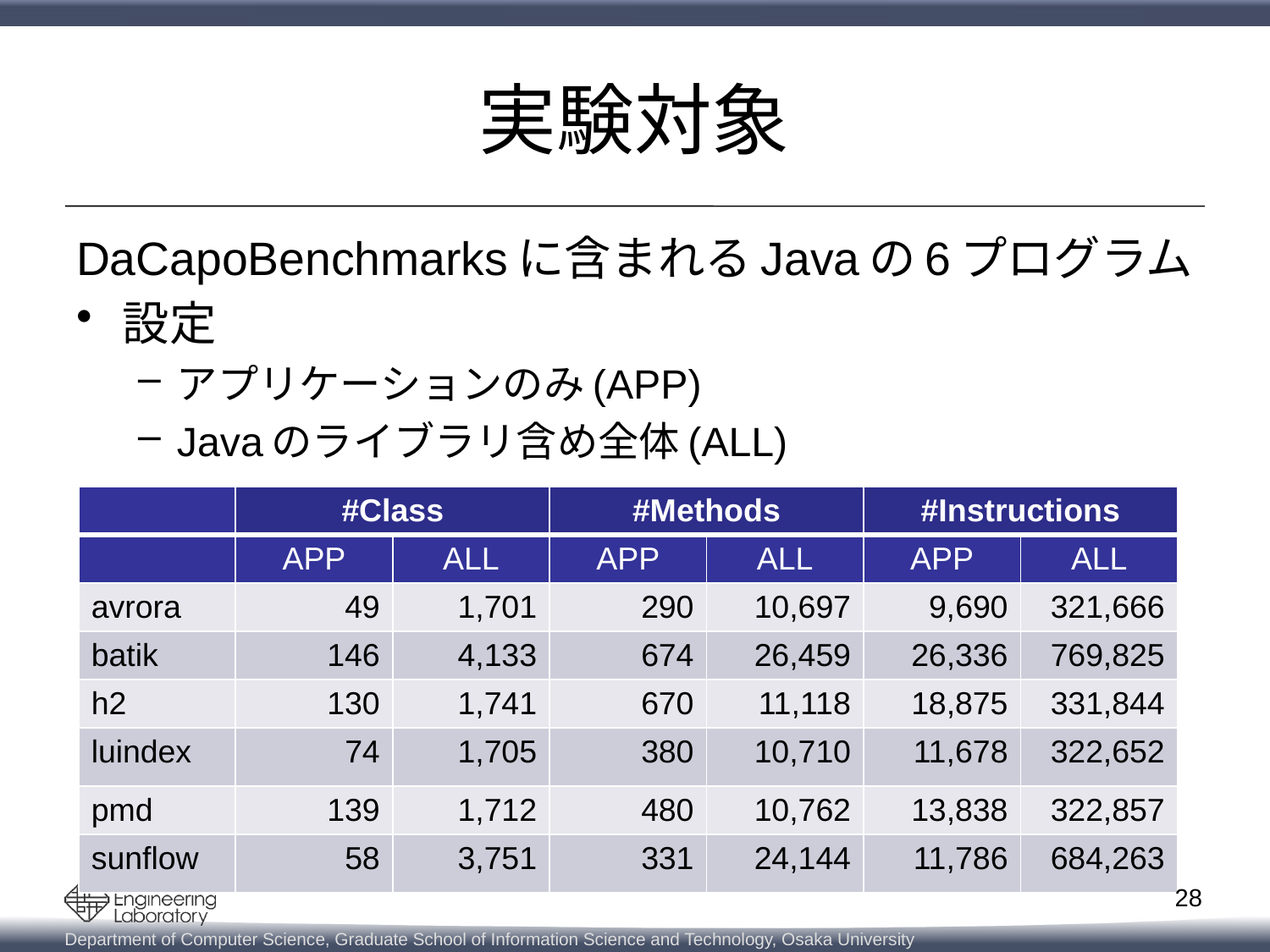

# 実験対象
DaCapoBenchmarksに含まれるJavaの6プログラム
設定
アプリケーションのみ(APP)
Javaのライブラリ含め全体(ALL)

|  | #Class |  | #Methods |  | #Instructions |  |
| --- | --- | --- | --- | --- | --- | --- |
|  | APP | ALL | APP | ALL | APP | ALL |
| avrora | 49 | 1,701 | 290 | 10,697 | 9,690 | 321,666 |
| batik | 146 | 4,133 | 674 | 26,459 | 26,336 | 769,825 |
| h2 | 130 | 1,741 | 670 | 11,118 | 18,875 | 331,844 |
| luindex | 74 | 1,705 | 380 | 10,710 | 11,678 | 322,652 |
| pmd | 139 | 1,712 | 480 | 10,762 | 13,838 | 322,857 |
| sunflow | 58 | 3,751 | 331 | 24,144 | 11,786 | 684,263 |
28